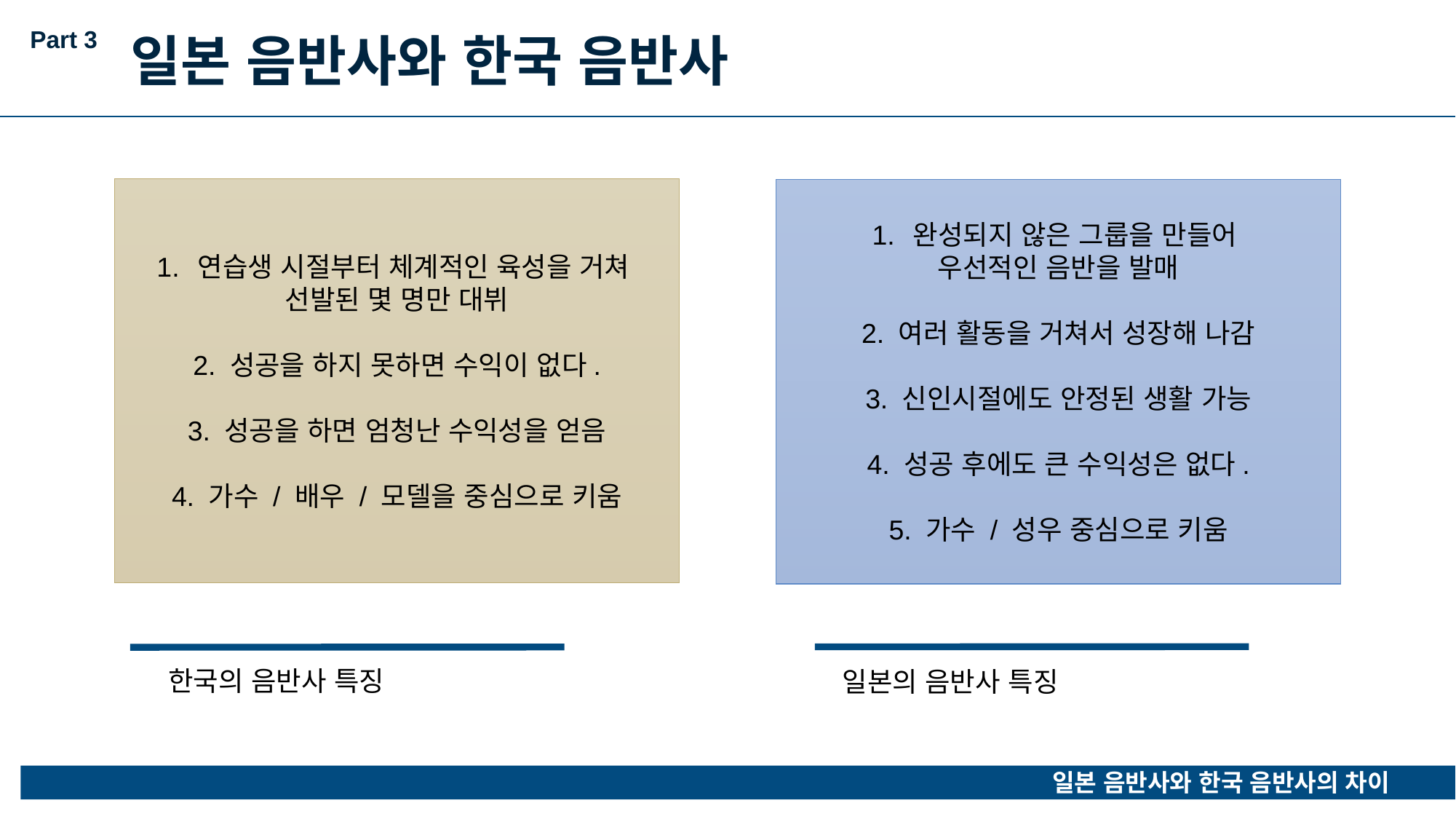

Part 3
일본 음반사와 한국 음반사
연습생 시절부터 체계적인 육성을 거쳐
선발된 몇 명만 대뷔

2. 성공을 하지 못하면 수익이 없다.

3. 성공을 하면 엄청난 수익성을 얻음

4. 가수 / 배우 / 모델을 중심으로 키움
완성되지 않은 그룹을 만들어
우선적인 음반을 발매

2. 여러 활동을 거쳐서 성장해 나감

3. 신인시절에도 안정된 생활 가능

4. 성공 후에도 큰 수익성은 없다.

5. 가수 / 성우 중심으로 키움
한국의 음반사 특징
일본의 음반사 특징
일본 음반사와 한국 음반사의 차이